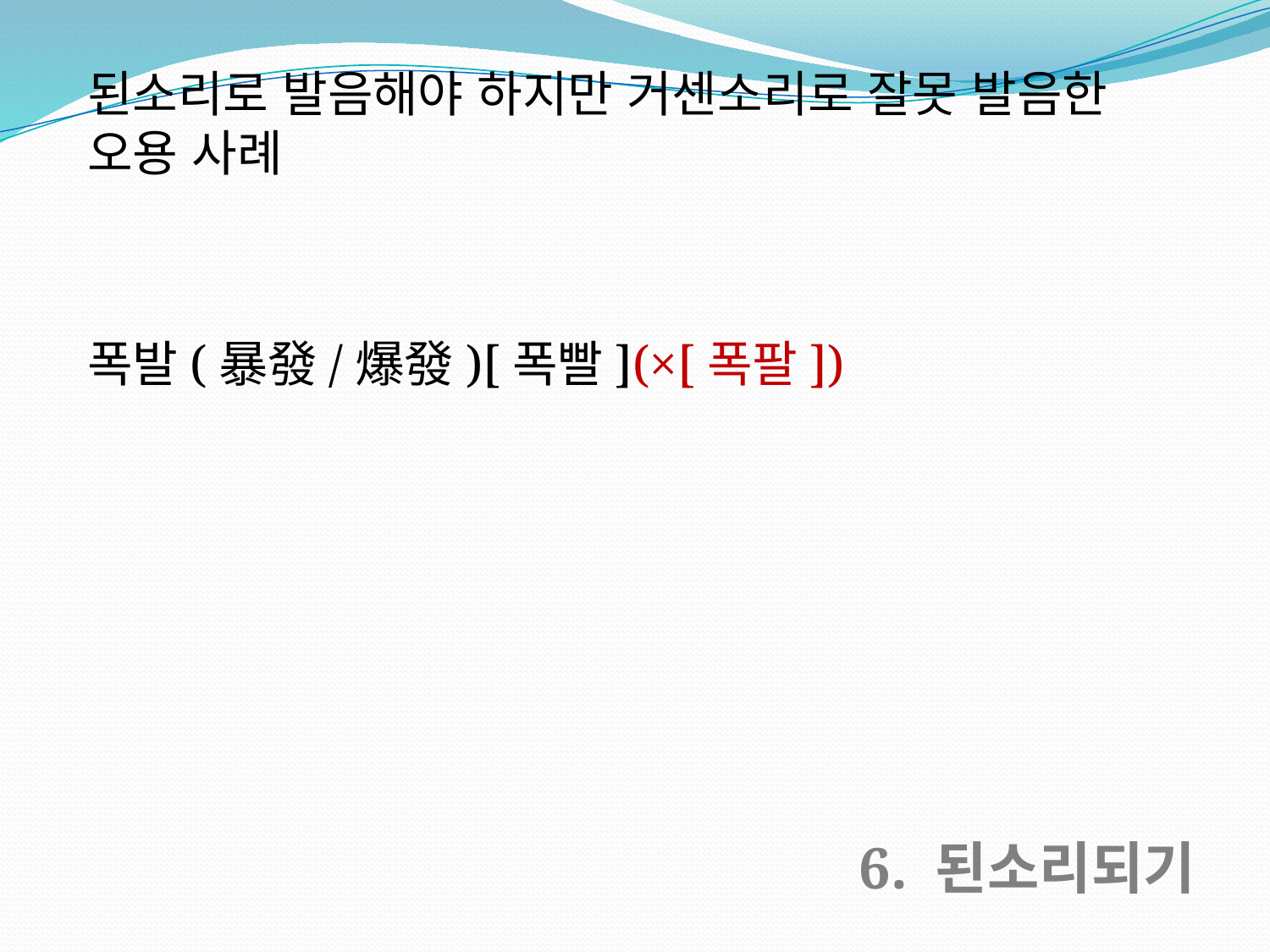

된소리로 발음해야 하지만 거센소리로 잘못 발음한 오용 사례
폭발(暴發/爆發)[폭빨](×[폭팔])

6. 된소리되기